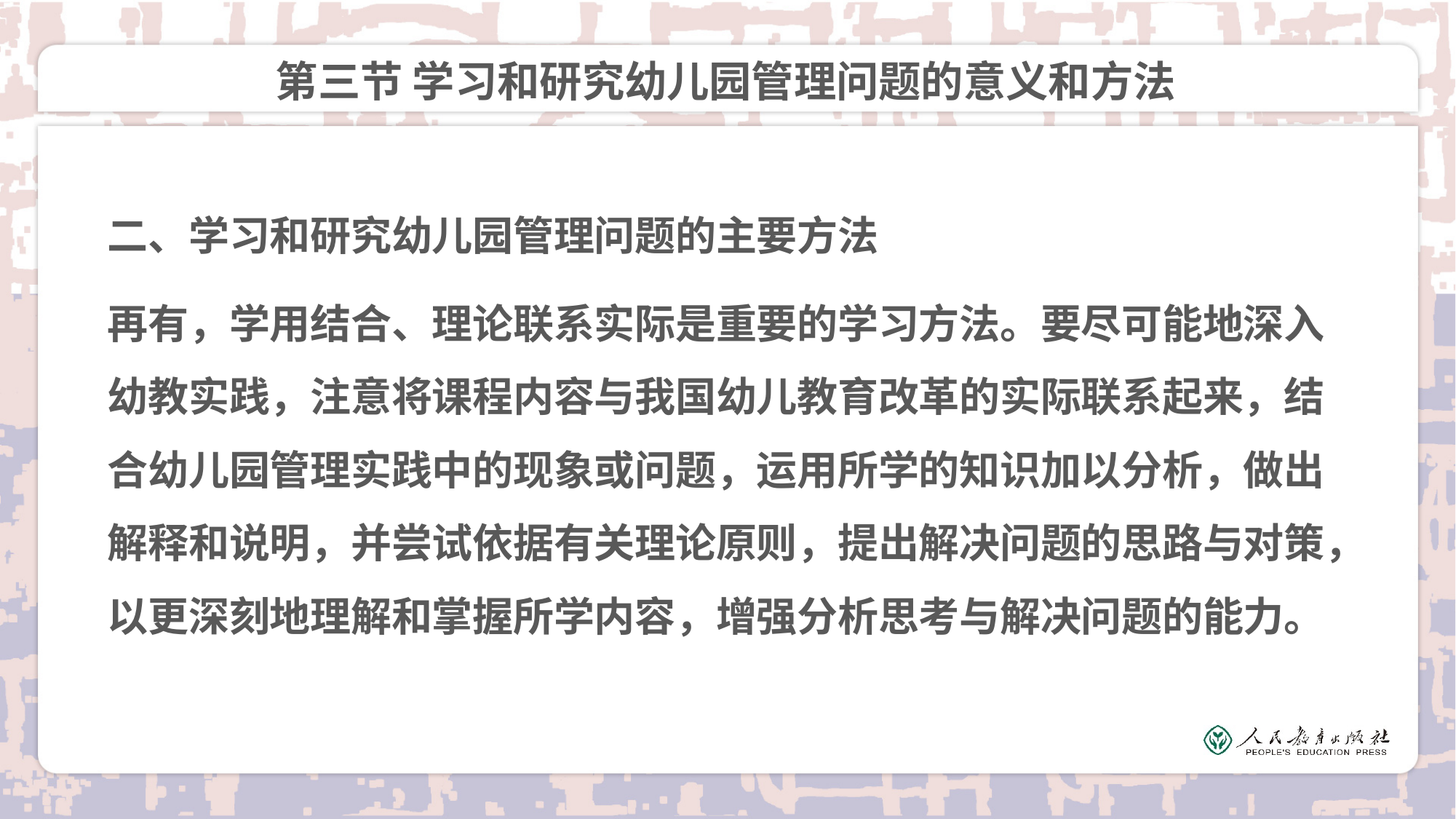

# 第三节 学习和研究幼儿园管理问题的意义和方法
二、学习和研究幼儿园管理问题的主要方法
再有，学用结合、理论联系实际是重要的学习方法。要尽可能地深入幼教实践，注意将课程内容与我国幼儿教育改革的实际联系起来，结合幼儿园管理实践中的现象或问题，运用所学的知识加以分析，做出解释和说明，并尝试依据有关理论原则，提出解决问题的思路与对策，以更深刻地理解和掌握所学内容，增强分析思考与解决问题的能力。